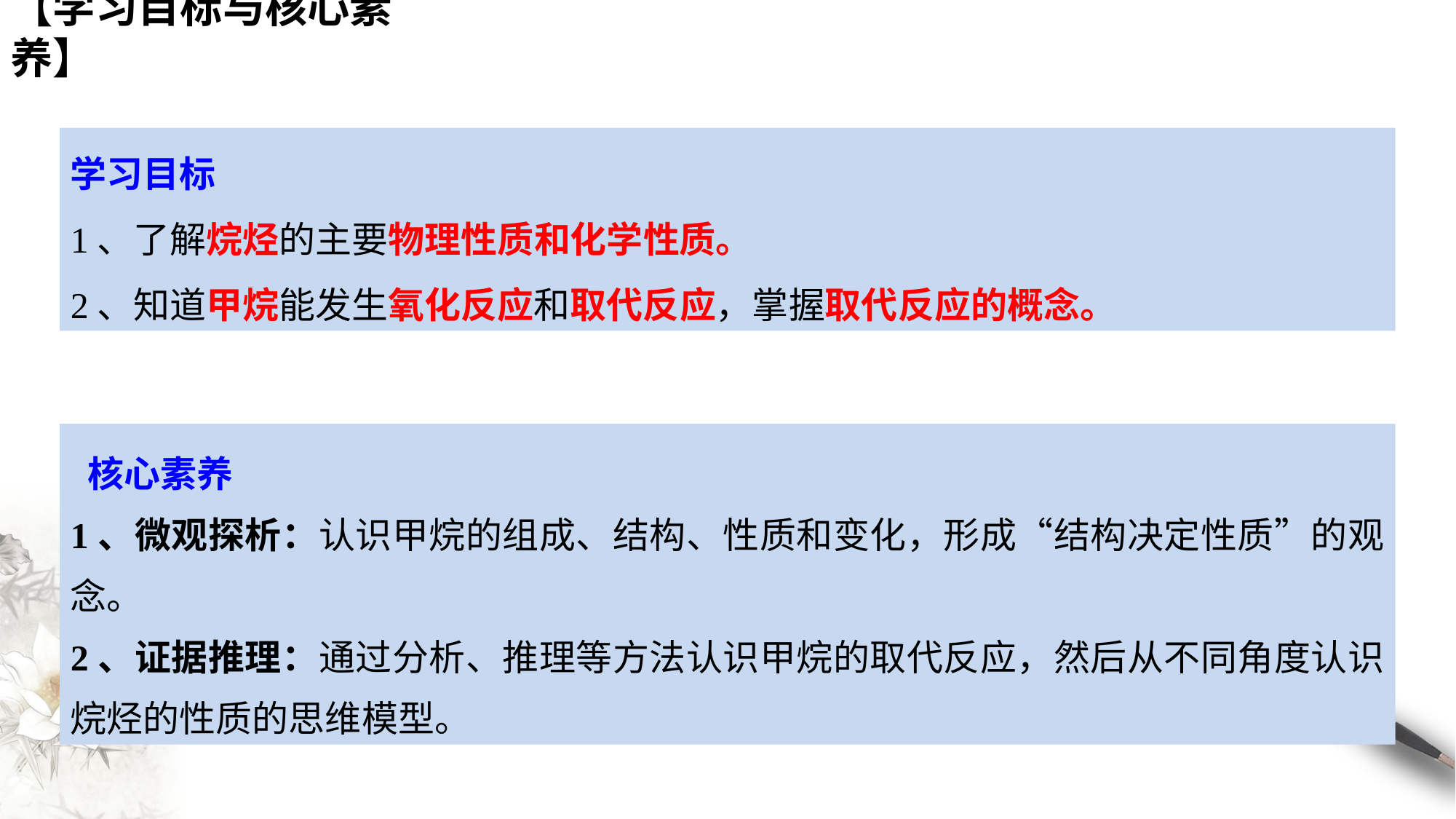

【学习目标与核心素养】
学习目标
1、了解烷烃的主要物理性质和化学性质。
2、知道甲烷能发生氧化反应和取代反应，掌握取代反应的概念。
 核心素养
1、微观探析：认识甲烷的组成、结构、性质和变化，形成“结构决定性质”的观念。
2、证据推理：通过分析、推理等方法认识甲烷的取代反应，然后从不同角度认识烷烃的性质的思维模型。